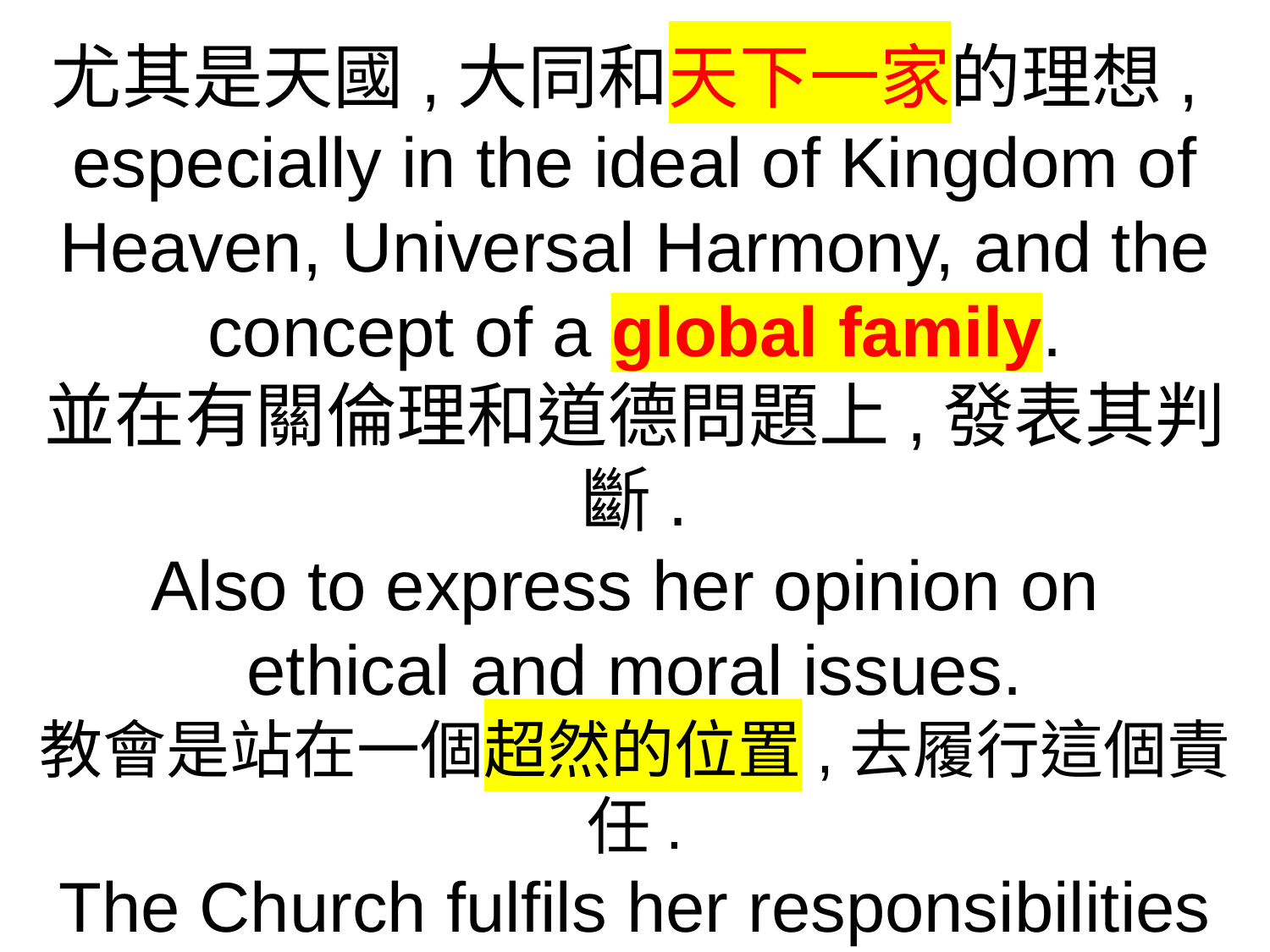

尤其是天國,大同和天下一家的理想,
especially in the ideal of Kingdom of Heaven, Universal Harmony, and the concept of a global family.
並在有關倫理和道德問題上,發表其判斷.
Also to express her opinion on
ethical and moral issues.
教會是站在一個超然的位置,去履行這個責任.
The Church fulfils her responsibilities from a transcendental position.